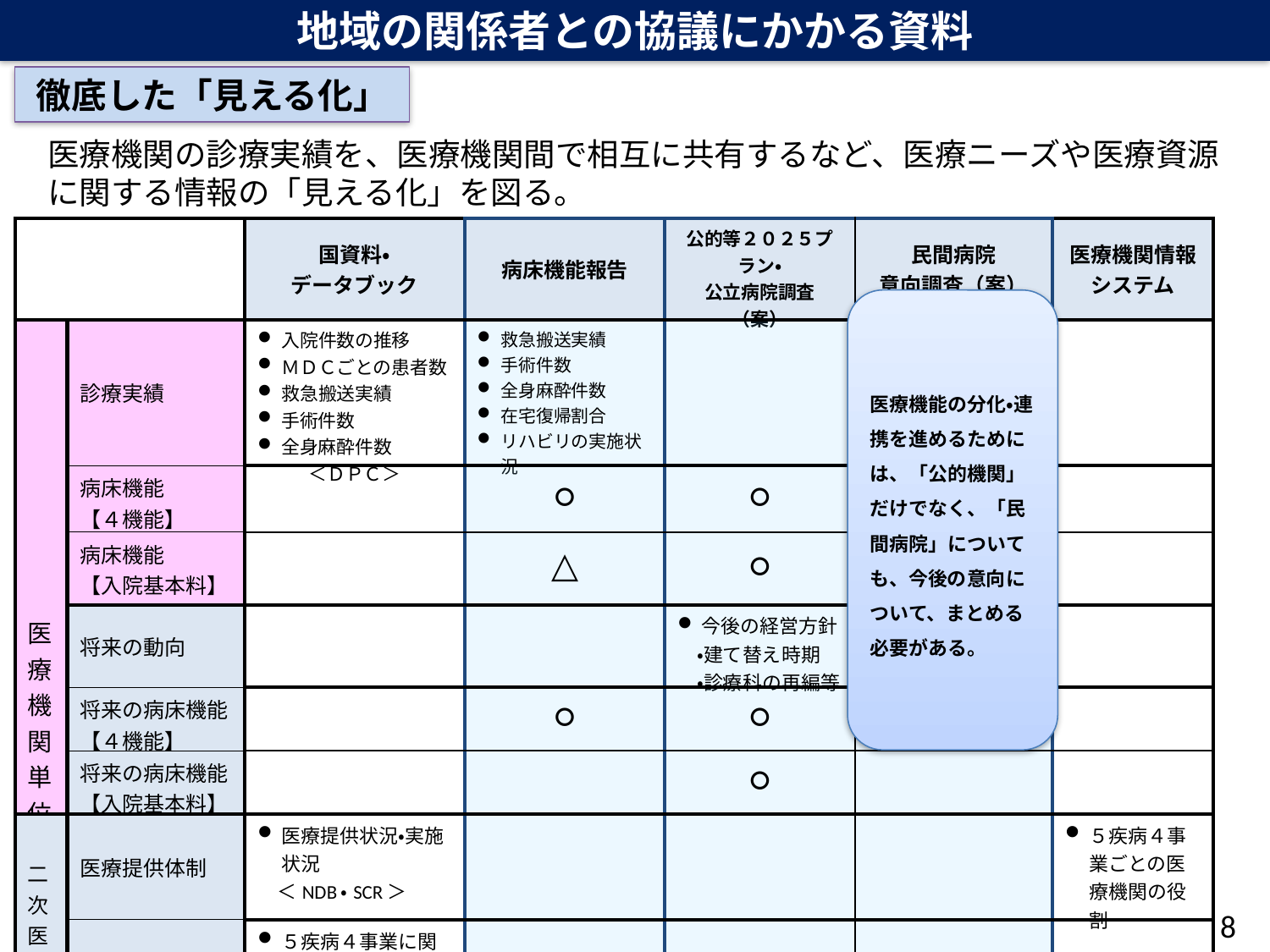

地域の関係者との協議にかかる資料
徹底した「見える化」
医療機関の診療実績を、医療機関間で相互に共有するなど、医療ニーズや医療資源に関する情報の「見える化」を図る。
|  |  | 国資料・ データブック | 病床機能報告 | 公的等２０２５プラン・ 公立病院調査（案） | 民間病院 意向調査（案） | 医療機関情報システム |
| --- | --- | --- | --- | --- | --- | --- |
| 医療機関単位 | 診療実績 | 入院件数の推移 ＭＤＣごとの患者数 救急搬送実績 手術件数 全身麻酔件数 ＜ＤＰＣ＞ | 救急搬送実績 手術件数 全身麻酔件数 在宅復帰割合 リハビリの実施状況 |  |  |  |
|  | 病床機能 【４機能】 |  | ○ | ○ |  |  |
|  | 病床機能 【入院基本料】 |  | △ | ○ |  |  |
|  | 将来の動向 |  |  | 今後の経営方針 　・建て替え時期 　・診療科の再編等 |  |  |
|  | 将来の病床機能 【４機能】 |  | ○ | ○ |  |  |
|  | 将来の病床機能【入院基本料】 |  |  | ○ |  |  |
| 二次医療圏 | 医療提供体制 | 医療提供状況・実施状況 　＜NDB・SCR＞ |  |  |  | ５疾病４事業ごとの医療機関の役割 |
|  | 患者受療動向 | ５疾病４事業に関する圏域間流出・流入 ＜国保・後期レセプト＞ |  |  |  |  |
医療機能の分化・連携を進めるためには、「公的機関」だけでなく、「民間病院」についても、今後の意向について、まとめる必要がある。
8